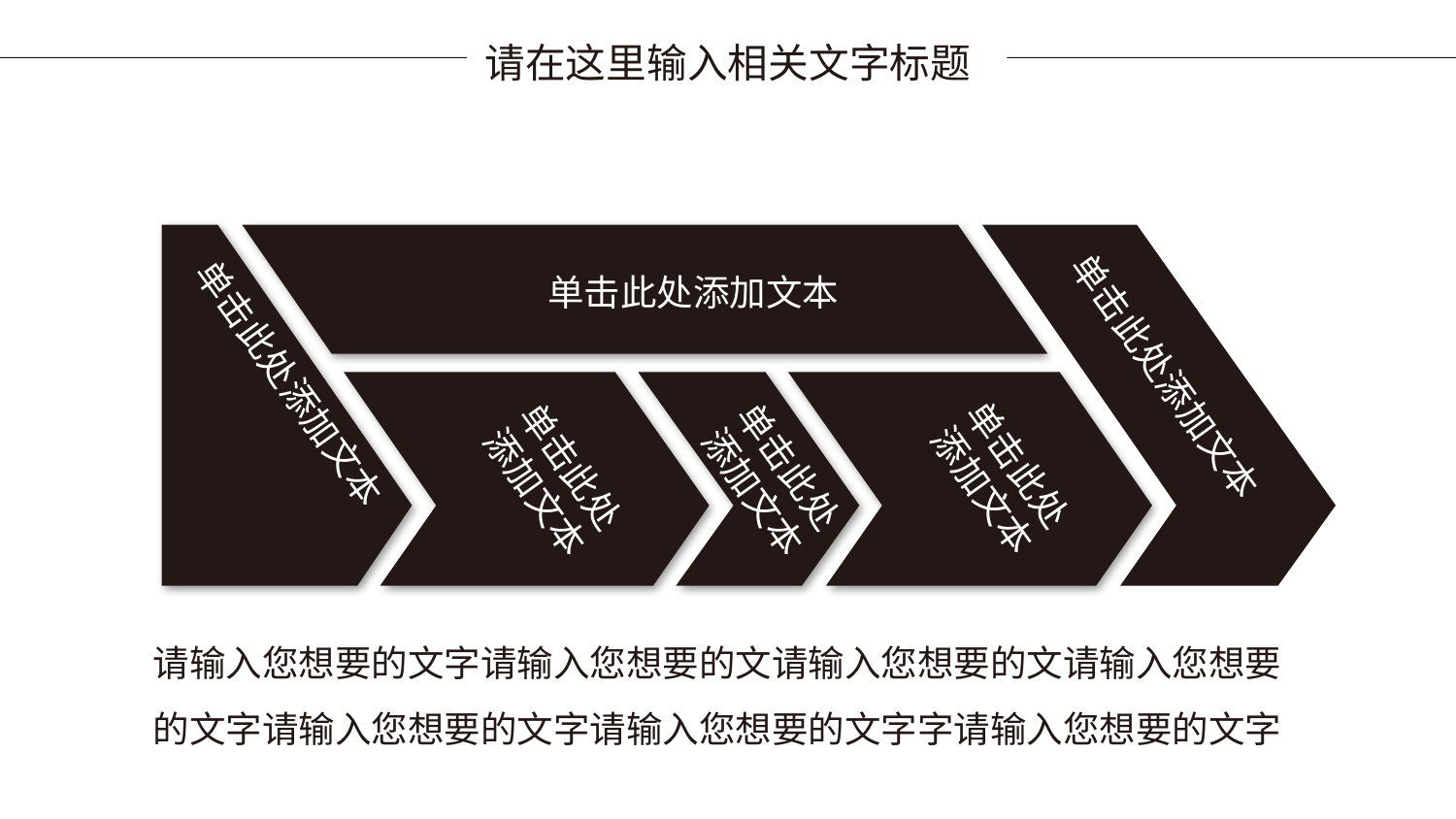

请在这里输入相关文字标题

单击此处添加文本

单击此处添加文本

单击此处添加文本

单击此处添加文本

单击此处添加文本

单击此处添加文本
请输入您想要的文字请输入您想要的文请输入您想要的文请输入您想要的文字请输入您想要的文字请输入您想要的文字字请输入您想要的文字